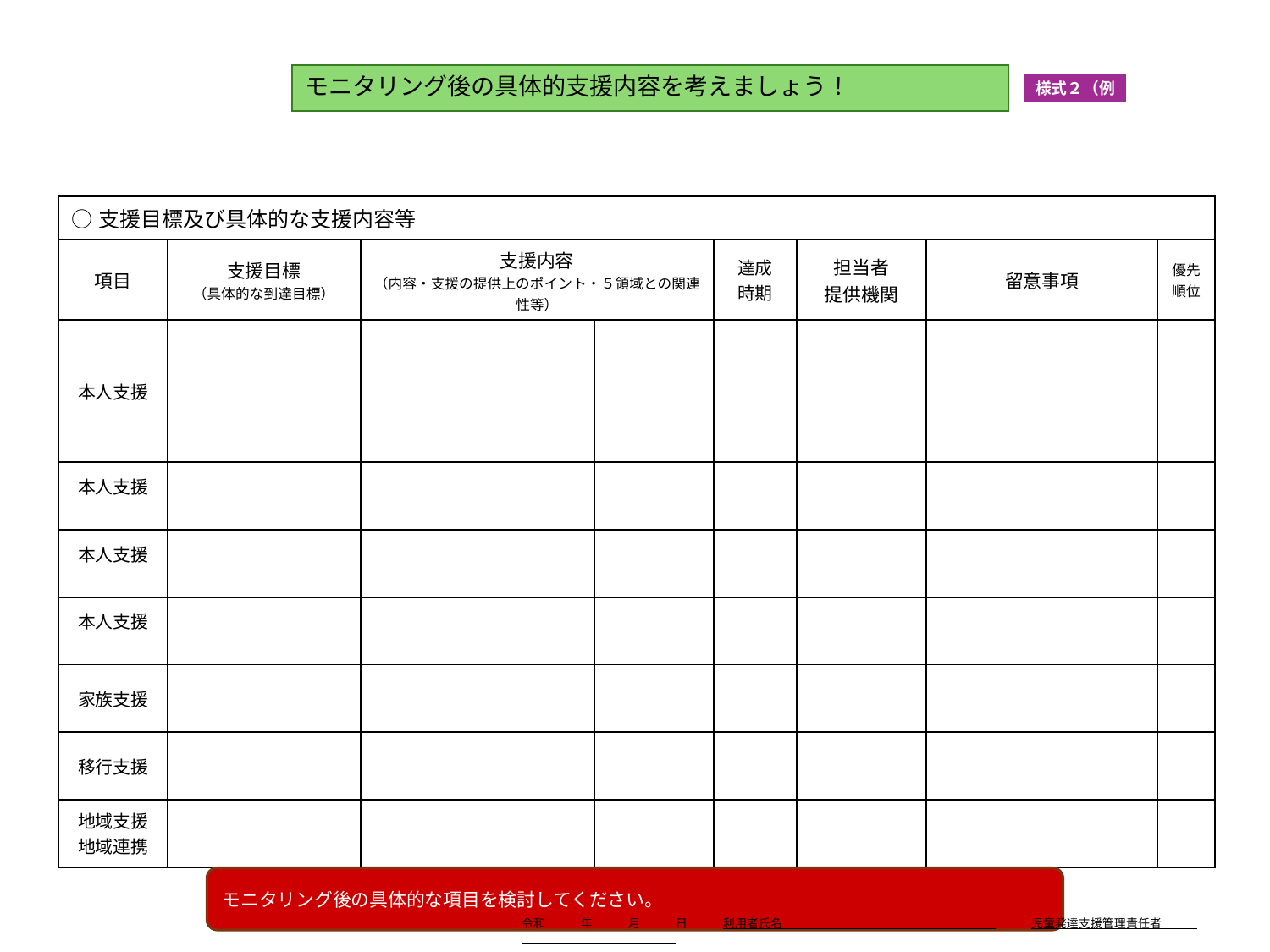

#
モニタリング後の具体的支援内容を考えましょう！
様式２（例
| ○支援目標及び具体的な支援内容等 |  |  |  |  |  |  |  |
| --- | --- | --- | --- | --- | --- | --- | --- |
| 項目 | 支援目標 （具体的な到達目標） | 支援内容 （内容・支援の提供上のポイント・５領域との関連性等） |  | 達成 時期 | 担当者 提供機関 | 留意事項 | 優先順位 |
| 本人支援 |  |  |  |  |  |  |  |
| 本人支援 |  |  |  |  |  |  |  |
| 本人支援 |  |  |  |  |  |  |  |
| 本人支援 |  |  |  |  |  |  |  |
| 家族支援 |  |  |  |  |  |  |  |
| 移行支援 |  |  |  |  |  |  |  |
| 地域支援 地域連携 |  |  |  |  |  |  |  |
モニタリング後の具体的な項目を検討してください。
令和　　　年　　　月　　　日　　　利用者氏名　　　　　　　　　　　　　　　　　　　　　児童発達支援管理責任者　　　　　　　　　　　　　　　　。